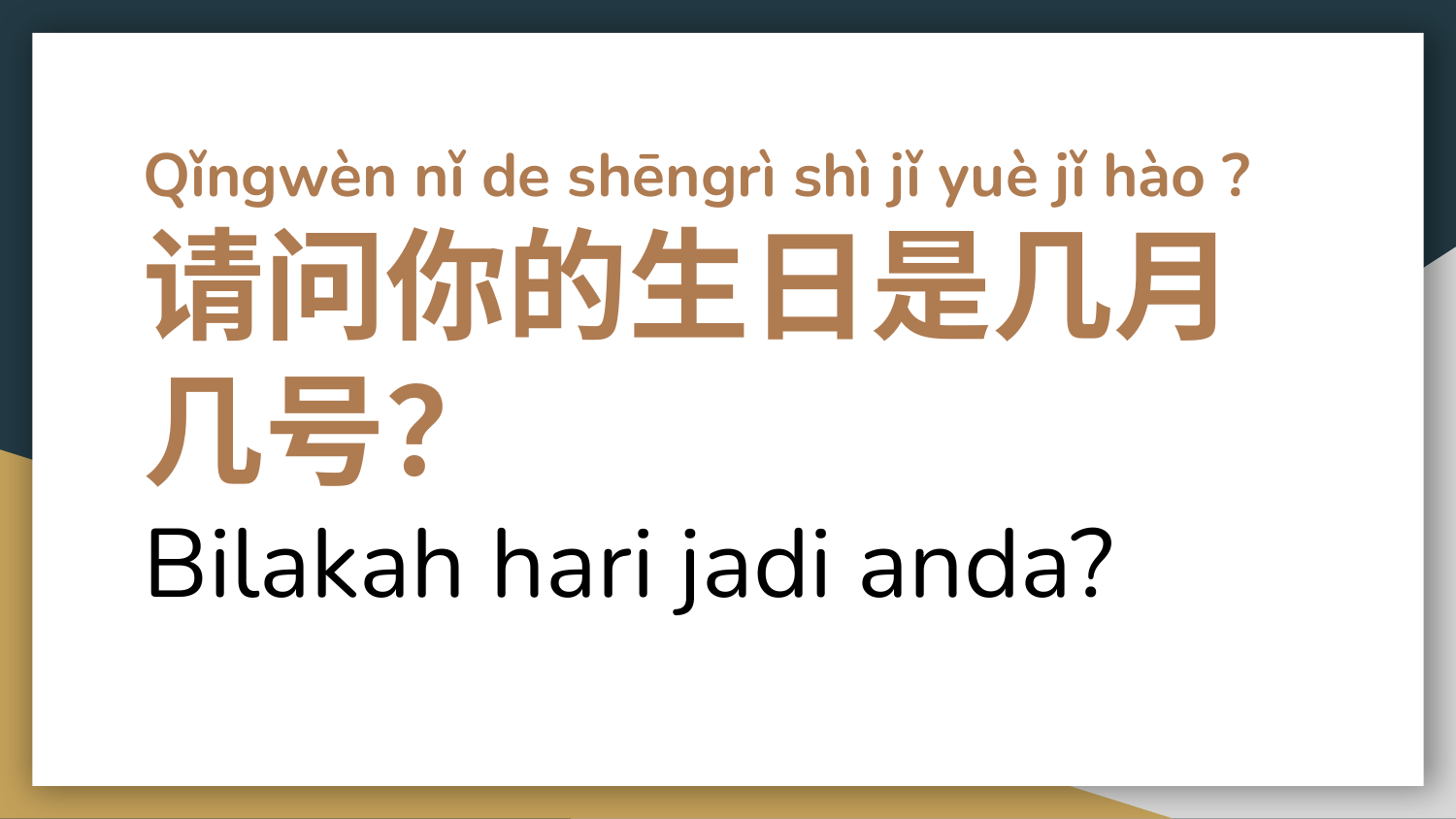

# Qǐngwèn nǐ de shēngrì shì jǐ yuè jǐ hào ?
请问你的生日是几月几号？
Bilakah hari jadi anda?